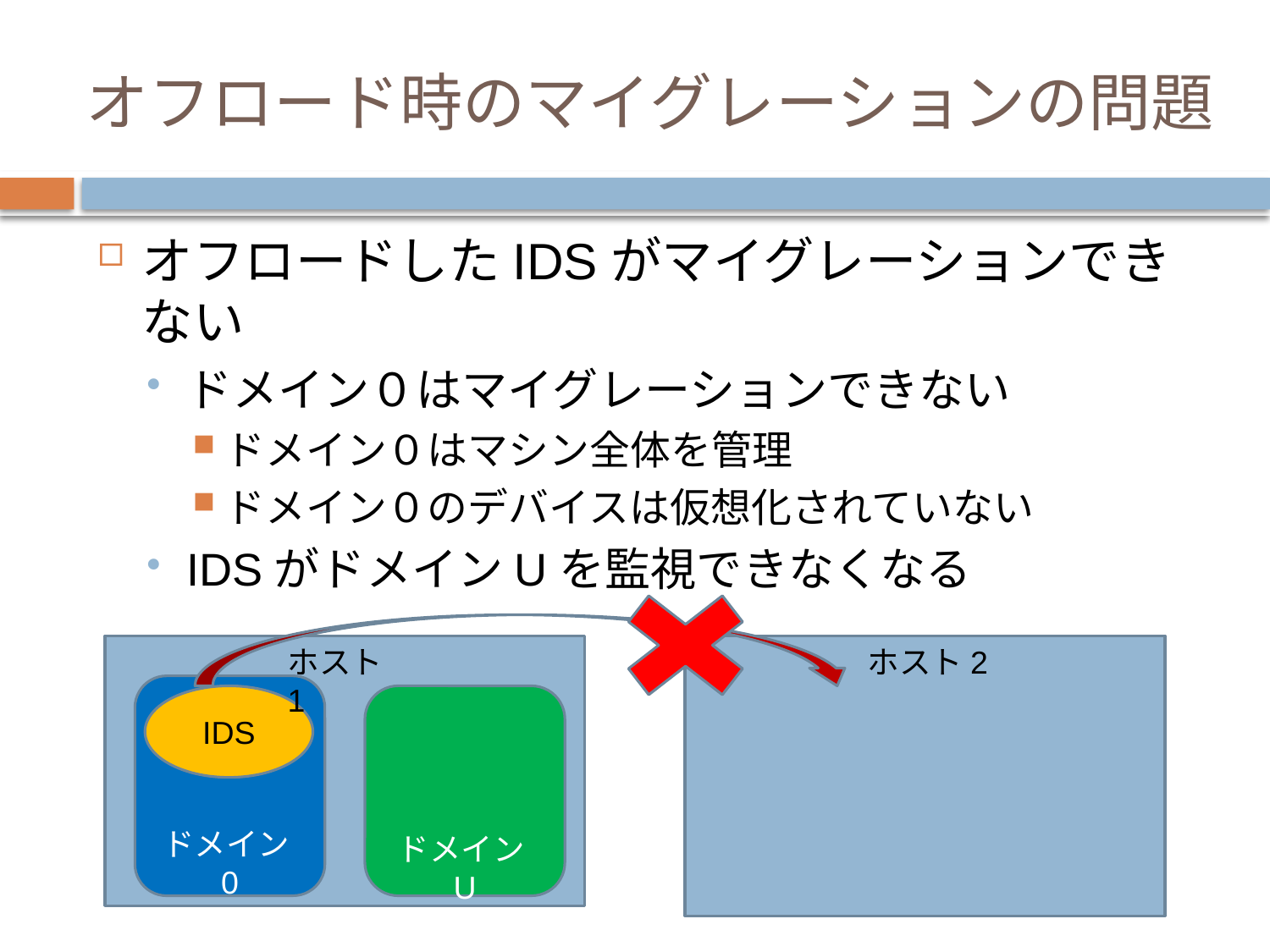

# オフロード時のマイグレーションの問題
オフロードしたIDSがマイグレーションできない
ドメイン０はマイグレーションできない
ドメイン０はマシン全体を管理
ドメイン０のデバイスは仮想化されていない
IDSがドメインUを監視できなくなる

ホスト1

ホスト2

ドメイン0
IDS

ドメインU